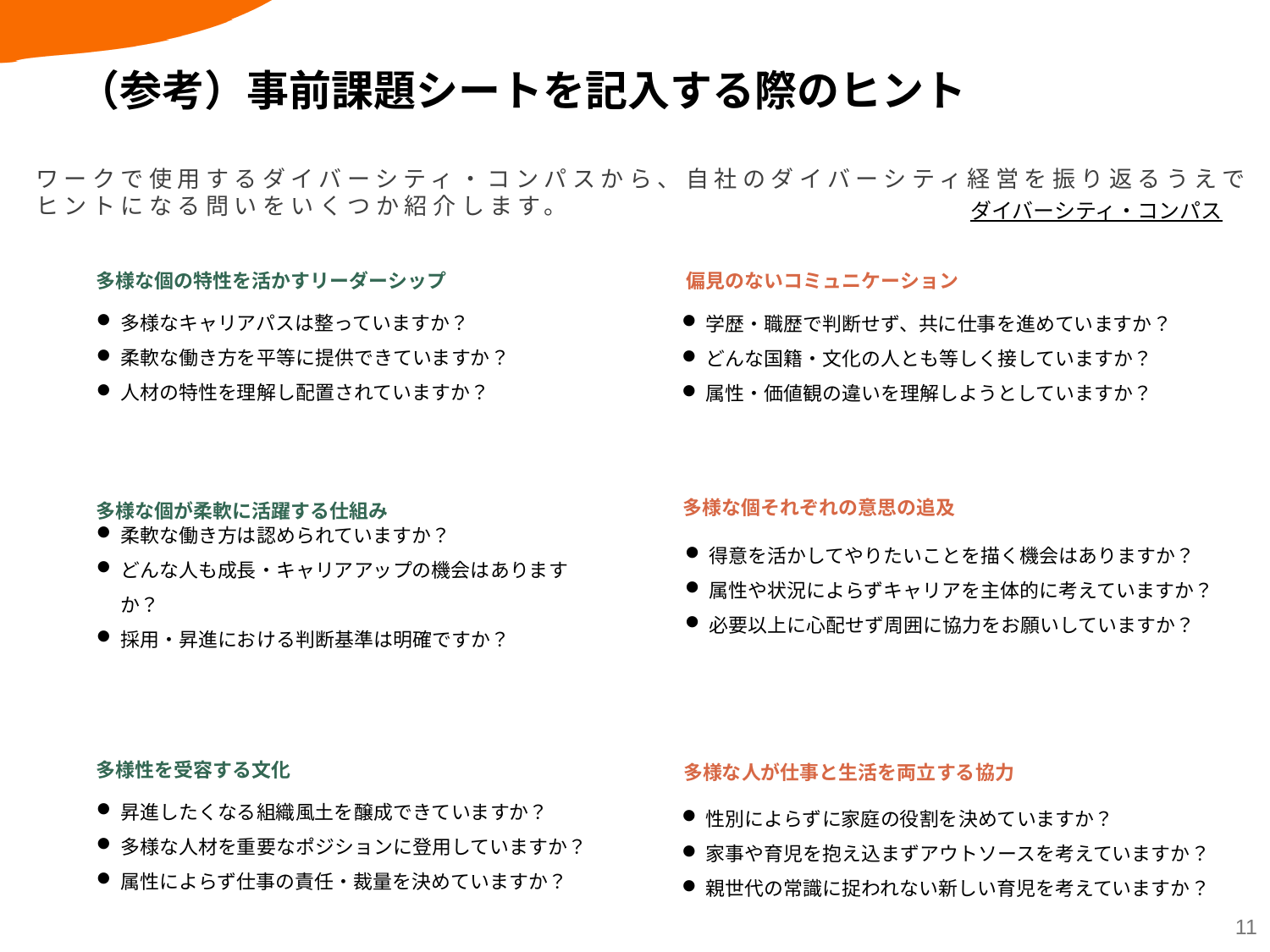

# （参考）事前課題シートを記入する際のヒント
ワークで使用するダイバーシティ・コンパスから、自社のダイバーシティ経営を振り返るうえでヒントになる問いをいくつか紹介します。

ダイバーシティ・コンパス
多様な個の特性を活かすリーダーシップ
偏見のないコミュニケーション
多様なキャリアパスは整っていますか？
柔軟な働き方を平等に提供できていますか？
人材の特性を理解し配置されていますか？
学歴・職歴で判断せず、共に仕事を進めていますか？
どんな国籍・文化の人とも等しく接していますか？
属性・価値観の違いを理解しようとしていますか？
多様な個それぞれの意思の追及
多様な個が柔軟に活躍する仕組み
柔軟な働き方は認められていますか？
どんな人も成長・キャリアアップの機会はありますか？
採用・昇進における判断基準は明確ですか？
得意を活かしてやりたいことを描く機会はありますか？
属性や状況によらずキャリアを主体的に考えていますか？
必要以上に心配せず周囲に協力をお願いしていますか？
多様性を受容する文化
多様な人が仕事と生活を両立する協力
昇進したくなる組織風土を醸成できていますか？
多様な人材を重要なポジションに登用していますか？
属性によらず仕事の責任・裁量を決めていますか？
性別によらずに家庭の役割を決めていますか？
家事や育児を抱え込まずアウトソースを考えていますか？
親世代の常識に捉われない新しい育児を考えていますか？
11